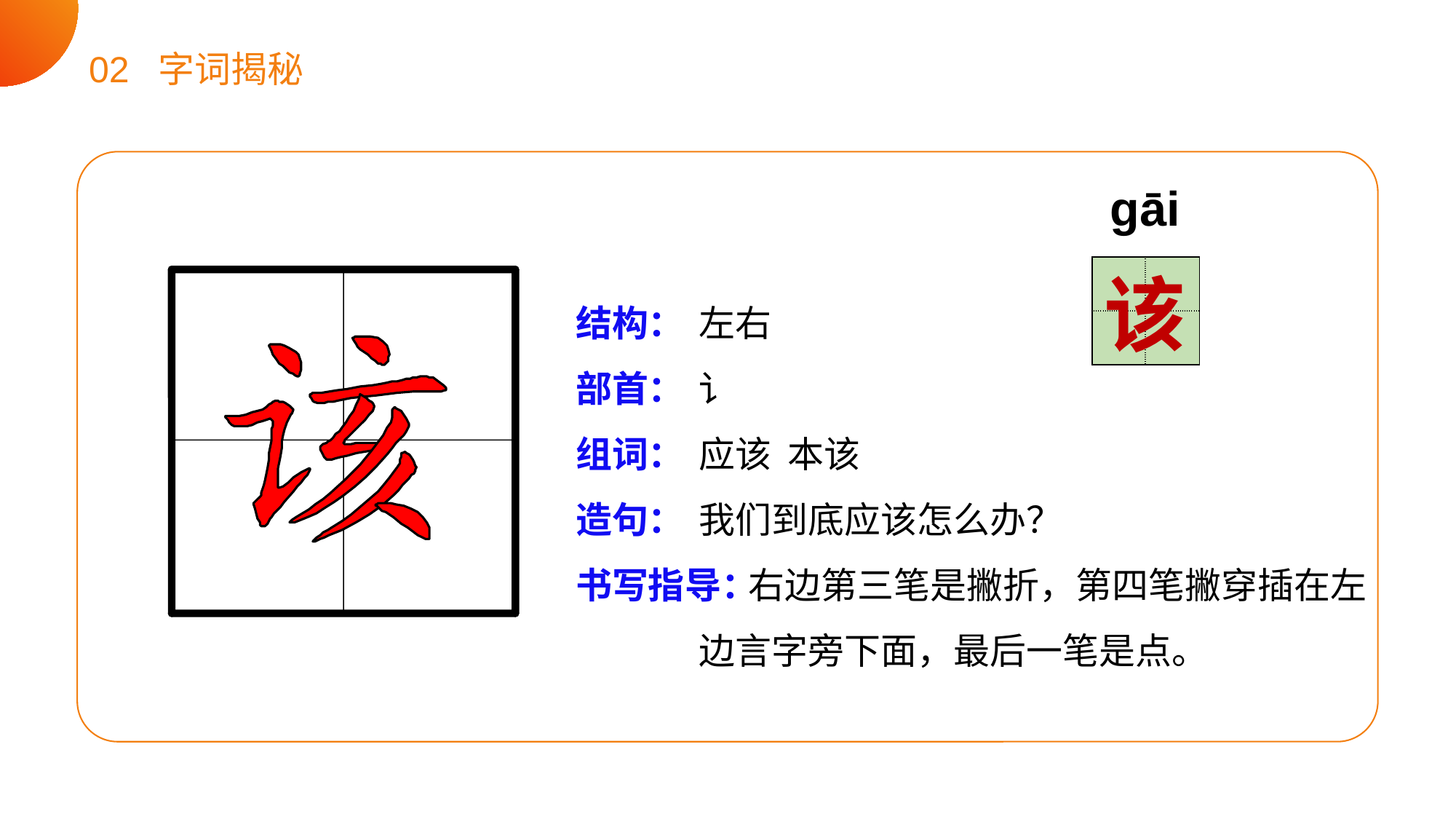

02  字词揭秘
ɡāi
|  |  |
| --- | --- |
|  |  |
该

结构：
部首：
组词：
造句：
书写指导：
左右
讠
应该  本该
我们到底应该怎么办？
     右边第三笔是撇折，第四笔撇穿插在左边言字旁下面，最后一笔是点。